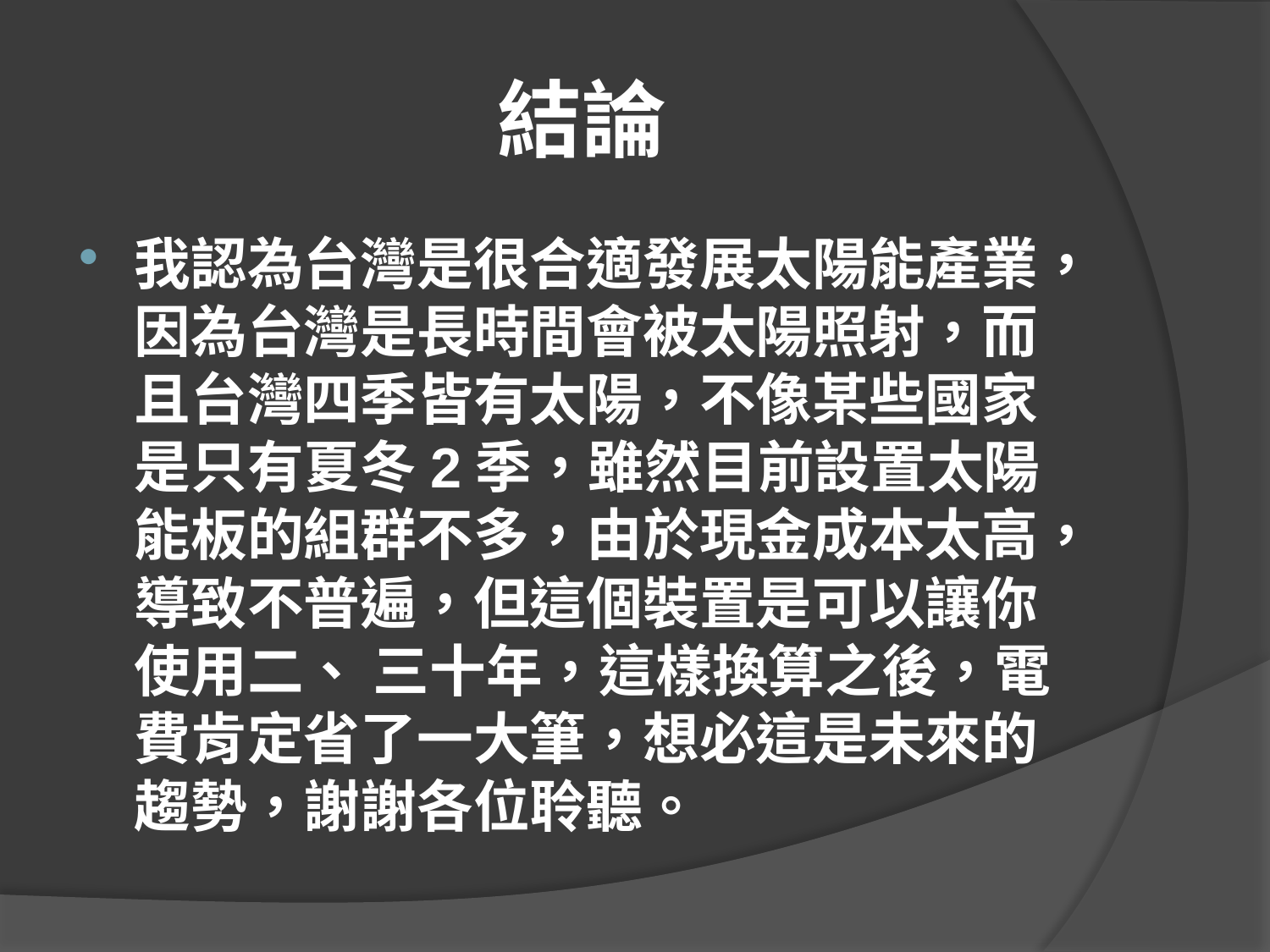

# 結論
我認為台灣是很合適發展太陽能產業，因為台灣是長時間會被太陽照射，而且台灣四季皆有太陽，不像某些國家是只有夏冬2季，雖然目前設置太陽能板的組群不多，由於現金成本太高，導致不普遍，但這個裝置是可以讓你使用二、 三十年，這樣換算之後，電費肯定省了一大筆，想必這是未來的趨勢，謝謝各位聆聽。